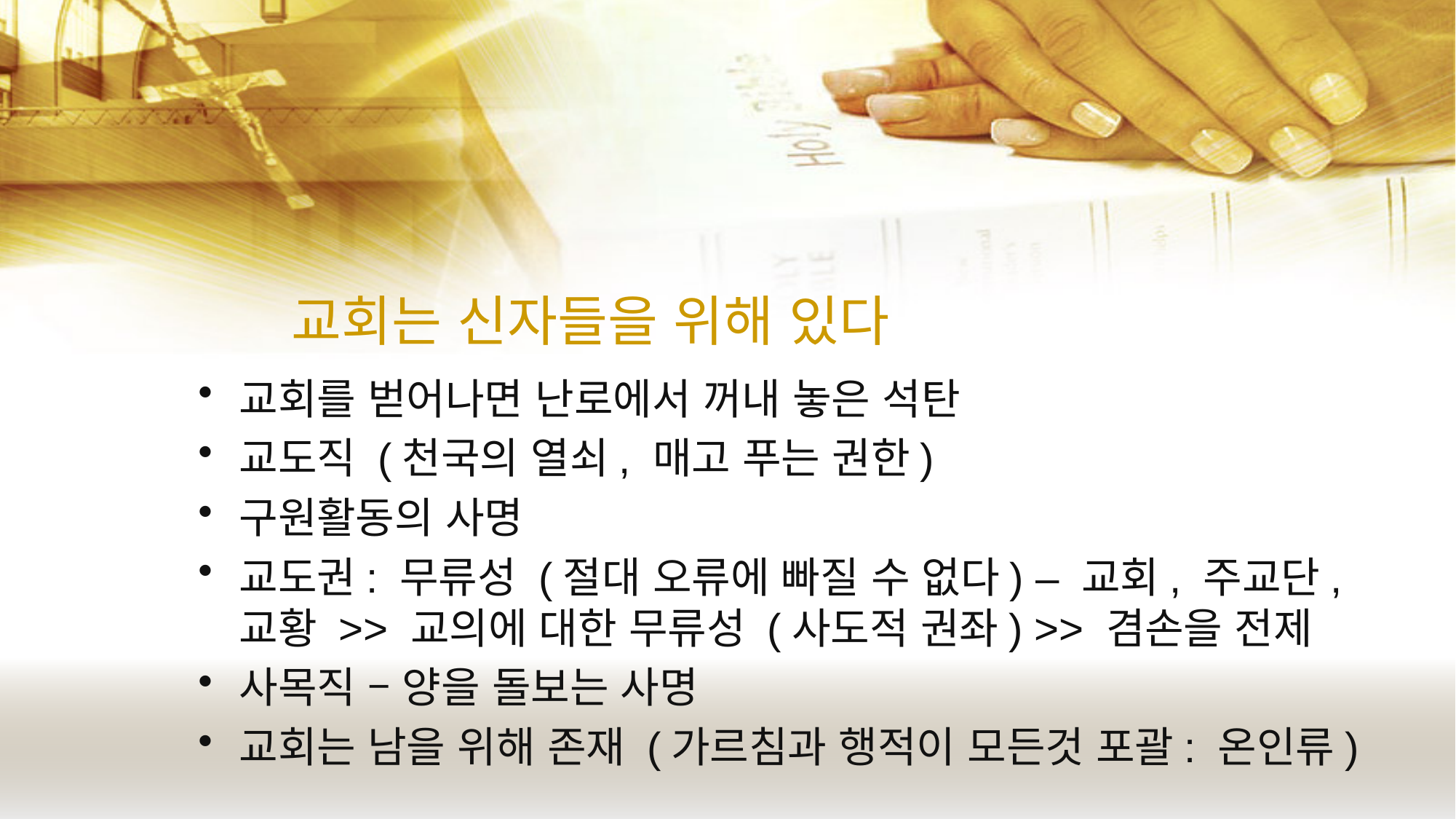

# 교회는 신자들을 위해 있다
교회를 벋어나면 난로에서 꺼내 놓은 석탄
교도직 (천국의 열쇠, 매고 푸는 권한)
구원활동의 사명
교도권: 무류성 (절대 오류에 빠질 수 없다) – 교회, 주교단, 교황 >> 교의에 대한 무류성 (사도적 권좌) >> 겸손을 전제
사목직 – 양을 돌보는 사명
교회는 남을 위해 존재 (가르침과 행적이 모든것 포괄: 온인류)